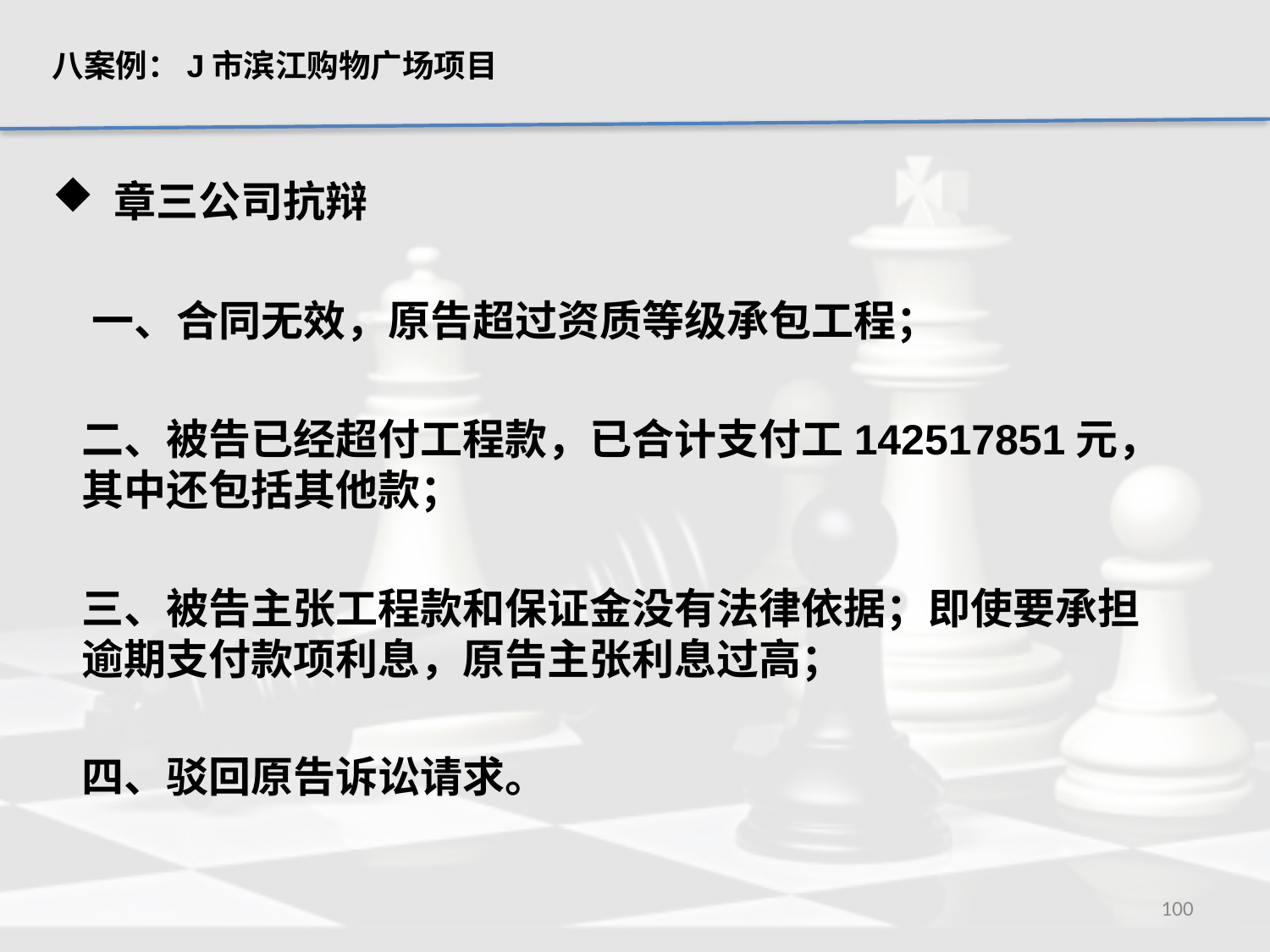

八案例：J市滨江购物广场项目
 章三公司抗辩
 一、合同无效，原告超过资质等级承包工程；
二、被告已经超付工程款，已合计支付工142517851元，其中还包括其他款；
三、被告主张工程款和保证金没有法律依据；即使要承担逾期支付款项利息，原告主张利息过高；
四、驳回原告诉讼请求。
100